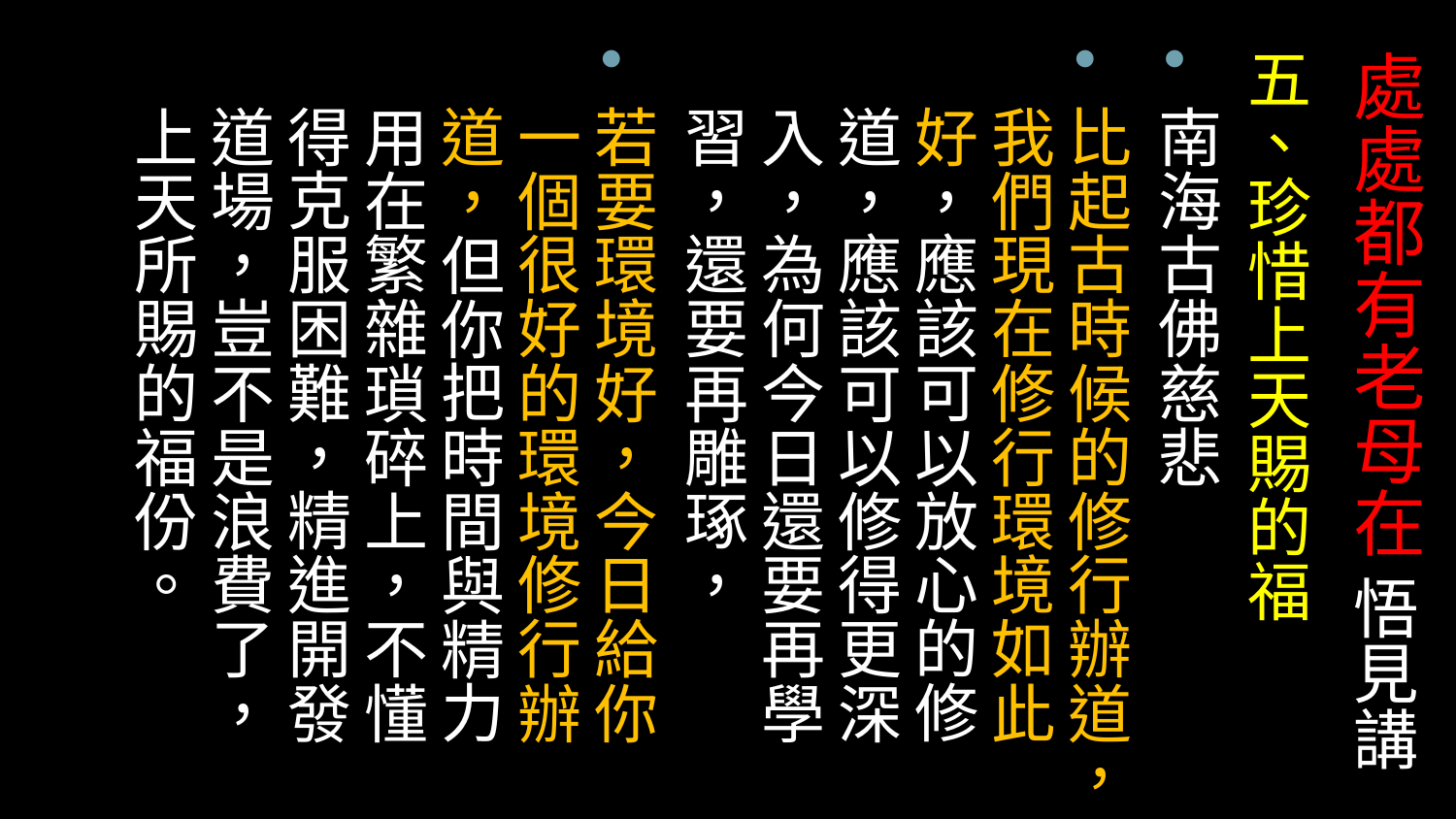

五、珍惜上天賜的福
南海古佛慈悲
比起古時候的修行辦道，我們現在修行環境如此好，應該可以放心的修道，應該可以修得更深入，為何今日還要再學習，還要再雕琢，
若要環境好，今日給你一個很好的環境修行辦道，但你把時間與精力用在繁雜瑣碎上，不懂得克服困難，精進開發道場，豈不是浪費了，上天所賜的福份。

# 處處都有老母在 悟見講